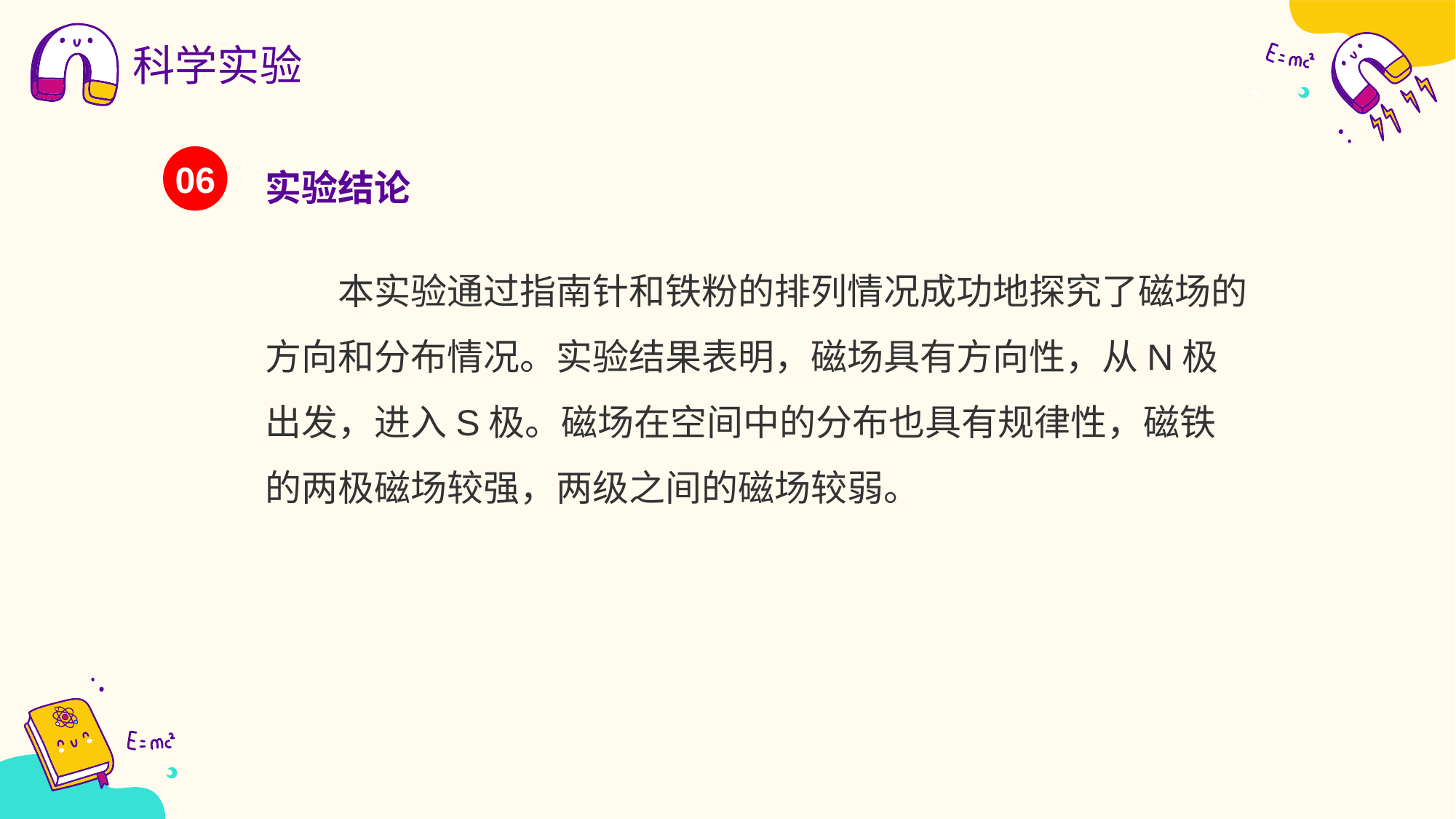

科学实验
实验结论
06
本实验通过指南针和铁粉的排列情况成功地探究了磁场的方向和分布情况。实验结果表明，磁场具有方向性，从N极出发，进入S极。磁场在空间中的分布也具有规律性，磁铁的两极磁场较强，两级之间的磁场较弱。